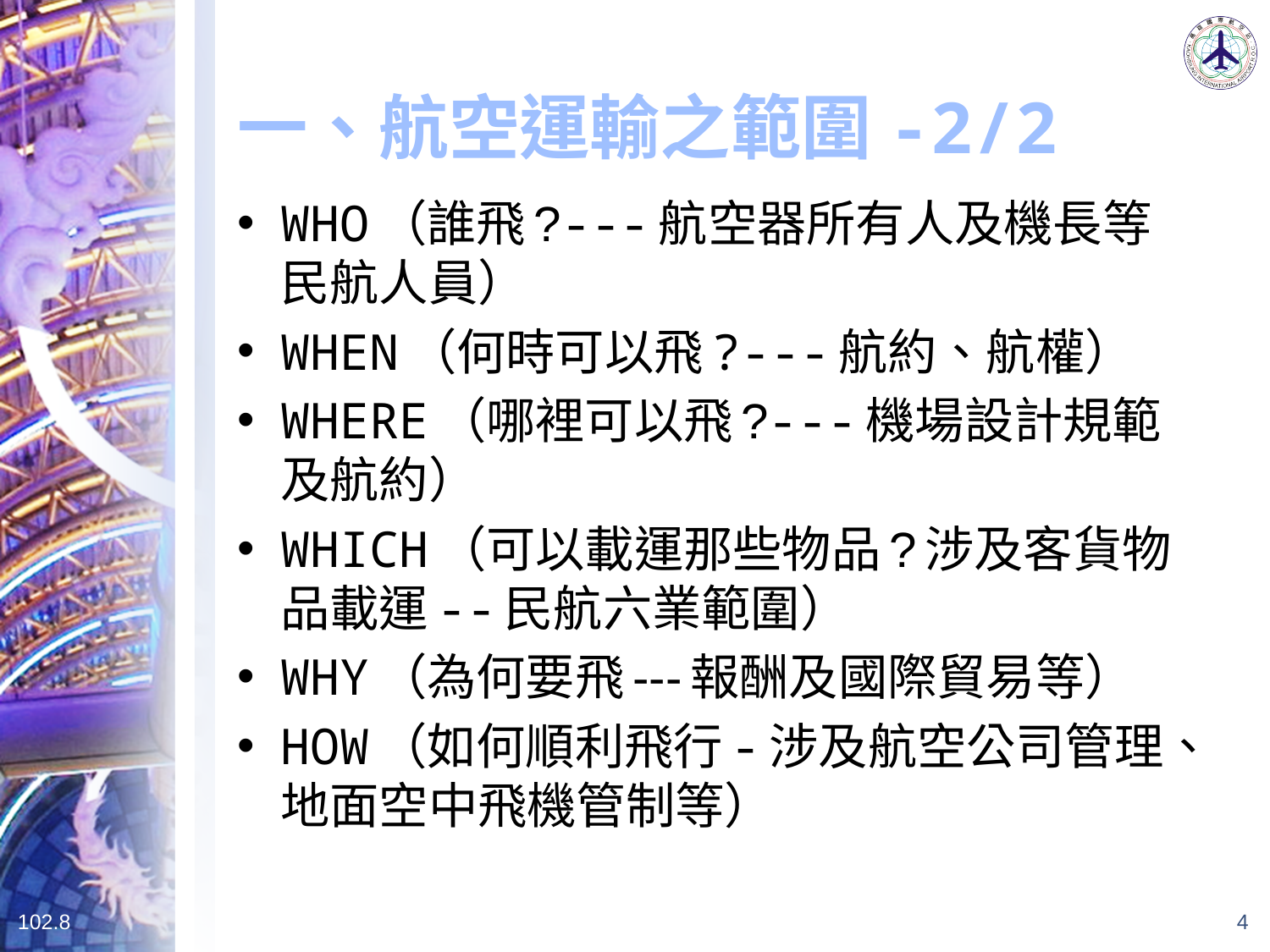

# 一、航空運輸之範圍-2/2
WHO（誰飛?---航空器所有人及機長等民航人員）
WHEN（何時可以飛?---航約、航權）
WHERE（哪裡可以飛?---機場設計規範及航約）
WHICH（可以載運那些物品?涉及客貨物品載運--民航六業範圍）
WHY（為何要飛---報酬及國際貿易等）
HOW（如何順利飛行-涉及航空公司管理、地面空中飛機管制等）

102.8
4